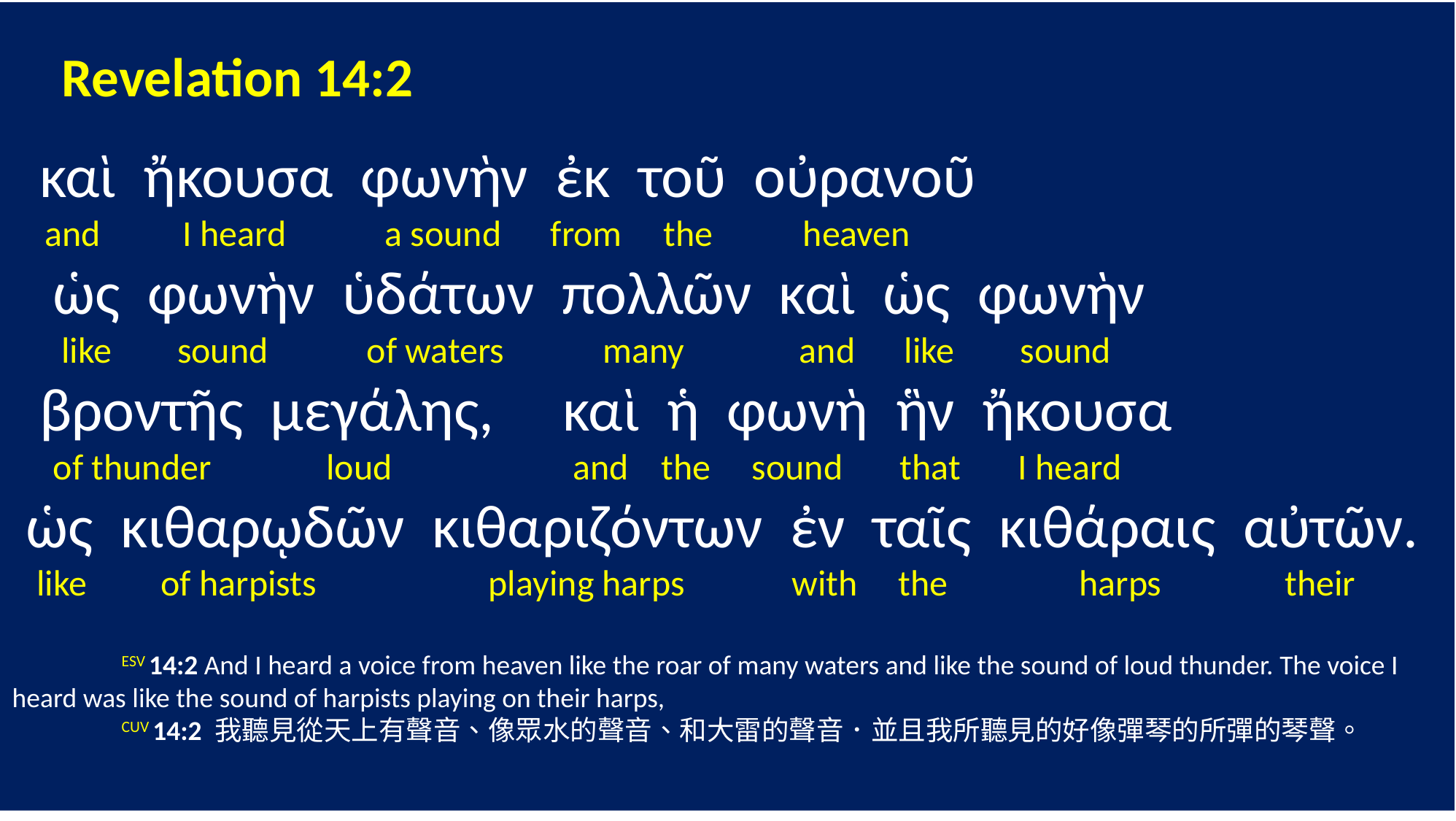

Revelation 14:2

  καὶ  ἤκουσα  φωνὴν  ἐκ  τοῦ  οὐρανοῦ
    and          I heard            a sound      from     the           heaven
   ὡς  φωνὴν  ὑδάτων  πολλῶν  καὶ  ὡς  φωνὴν
      like        sound            of waters            many              and      like        sound
  βροντῆς  μεγάλης,     καὶ  ἡ  φωνὴ  ἣν  ἤκουσα
     of thunder              loud                      and    the     sound       that       I heard
 ὡς  κιθαρῳδῶν  κιθαριζόντων  ἐν  ταῖς  κιθάραις  αὐτῶν.
   like         of harpists                     playing harps             with     the                harps               their

	ESV 14:2 And I heard a voice from heaven like the roar of many waters and like the sound of loud thunder. The voice I heard was like the sound of harpists playing on their harps,
	CUV 14:2 我聽見從天上有聲音、像眾水的聲音、和大雷的聲音．並且我所聽見的好像彈琴的所彈的琴聲。